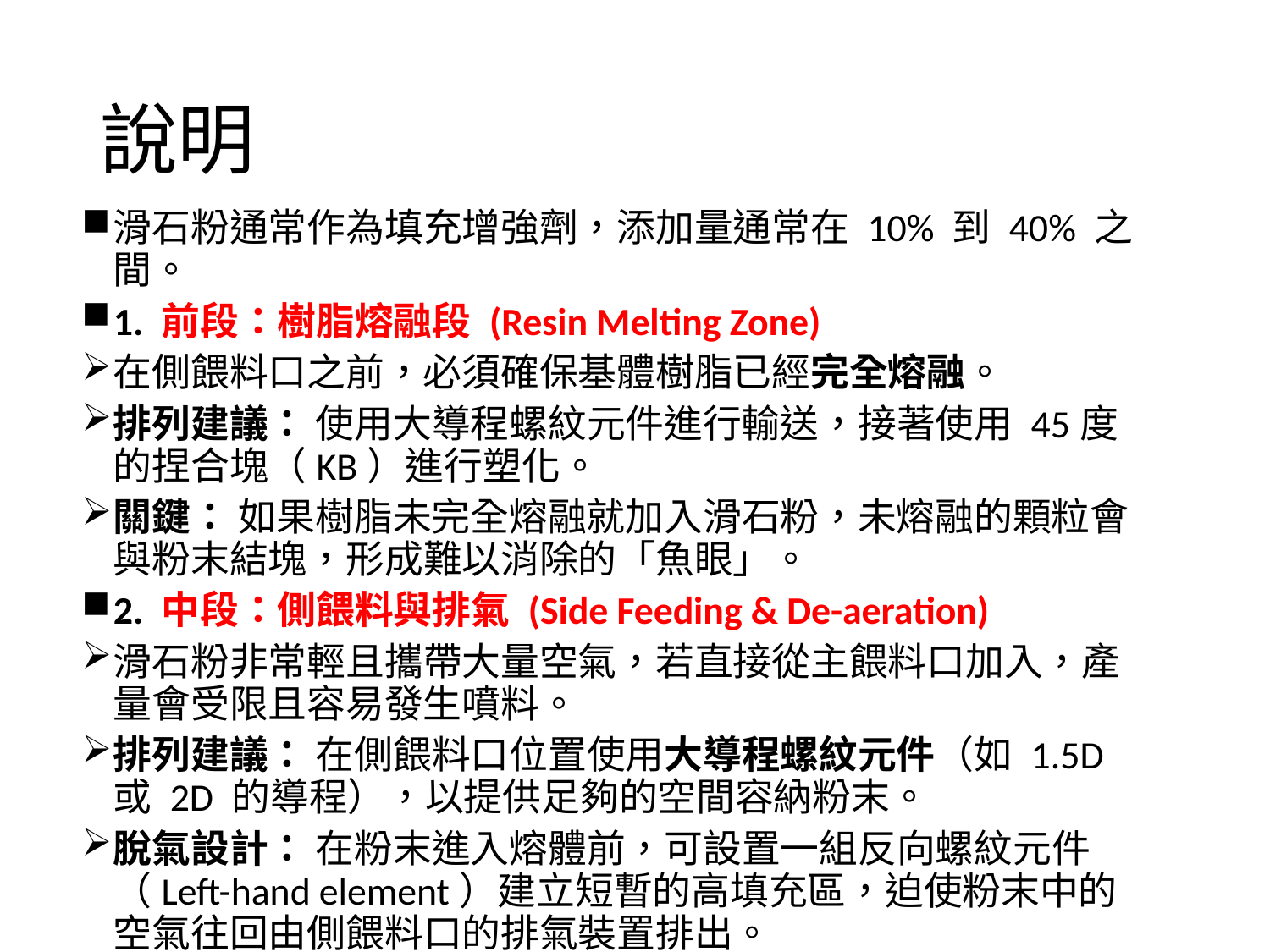

# 說明
滑石粉通常作為填充增強劑，添加量通常在 10% 到 40% 之間。
1. 前段：樹脂熔融段 (Resin Melting Zone)
在側餵料口之前，必須確保基體樹脂已經完全熔融。
排列建議： 使用大導程螺紋元件進行輸送，接著使用 45度的捏合塊（KB）進行塑化。
關鍵： 如果樹脂未完全熔融就加入滑石粉，未熔融的顆粒會與粉末結塊，形成難以消除的「魚眼」。
2. 中段：側餵料與排氣 (Side Feeding & De-aeration)
滑石粉非常輕且攜帶大量空氣，若直接從主餵料口加入，產量會受限且容易發生噴料。
排列建議： 在側餵料口位置使用大導程螺紋元件（如 1.5D 或 2D 的導程），以提供足夠的空間容納粉末。
脫氣設計： 在粉末進入熔體前，可設置一組反向螺紋元件（Left-hand element）建立短暫的高填充區，迫使粉末中的空氣往回由側餵料口的排氣裝置排出。